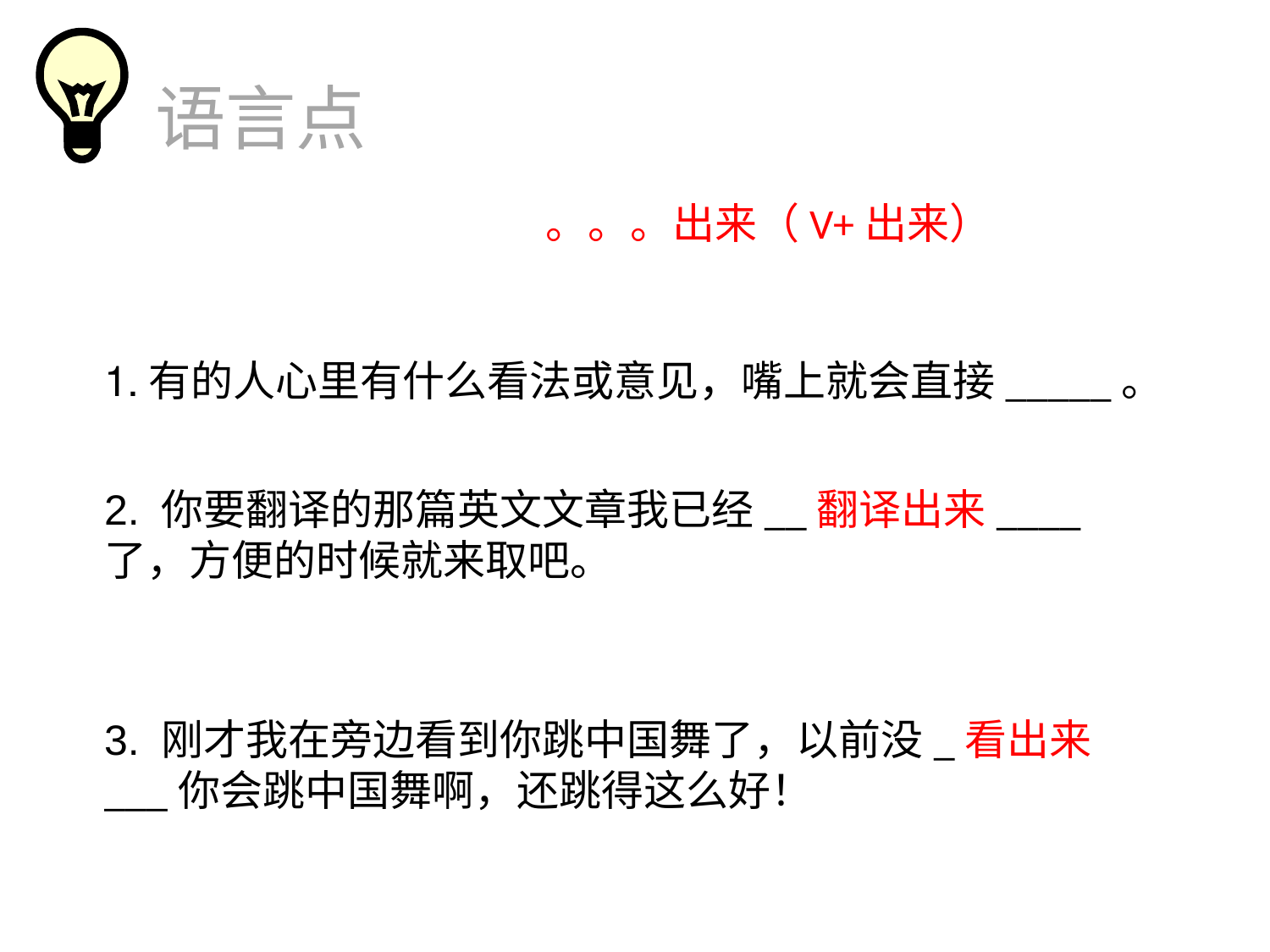

语言点
。。。出来（V+出来）
有的人心里有什么看法或意见，嘴上就会直接_____。
2. 你要翻译的那篇英文文章我已经__翻译出来____了，方便的时候就来取吧。
3. 刚才我在旁边看到你跳中国舞了，以前没_看出来___你会跳中国舞啊，还跳得这么好！